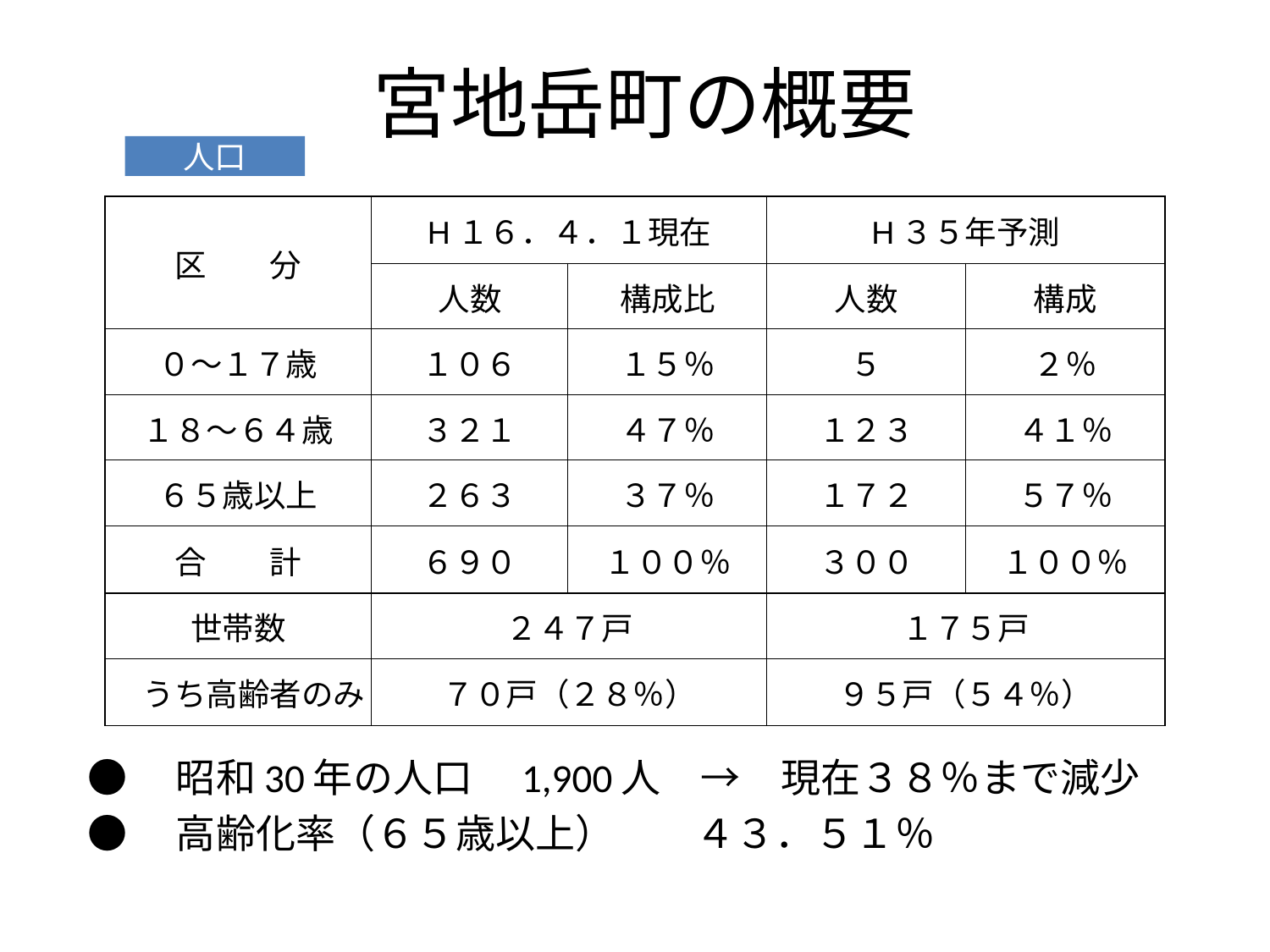

宮地岳町の概要
人口
| 区　　分 | H１６．４．１現在 |  | H３５年予測 |  |
| --- | --- | --- | --- | --- |
|  | 人数 | 構成比 | 人数 | 構成 |
| ０～１７歳 | １０６ | １５％ | ５ | ２％ |
| １８～６４歳 | ３２１ | ４７％ | １２３ | ４１％ |
| ６５歳以上 | ２６３ | ３７％ | １７２ | ５７％ |
| 合　　計 | ６９０ | １００％ | ３００ | １００％ |
| 世帯数 | ２４７戸 |  | １７５戸 |  |
| うち高齢者のみ | ７０戸（２８％） |  | ９５戸（５４％） |  |
●　昭和30年の人口　1,900人　→　現在３８％まで減少
●　高齢化率（６５歳以上）　　４３．５１％